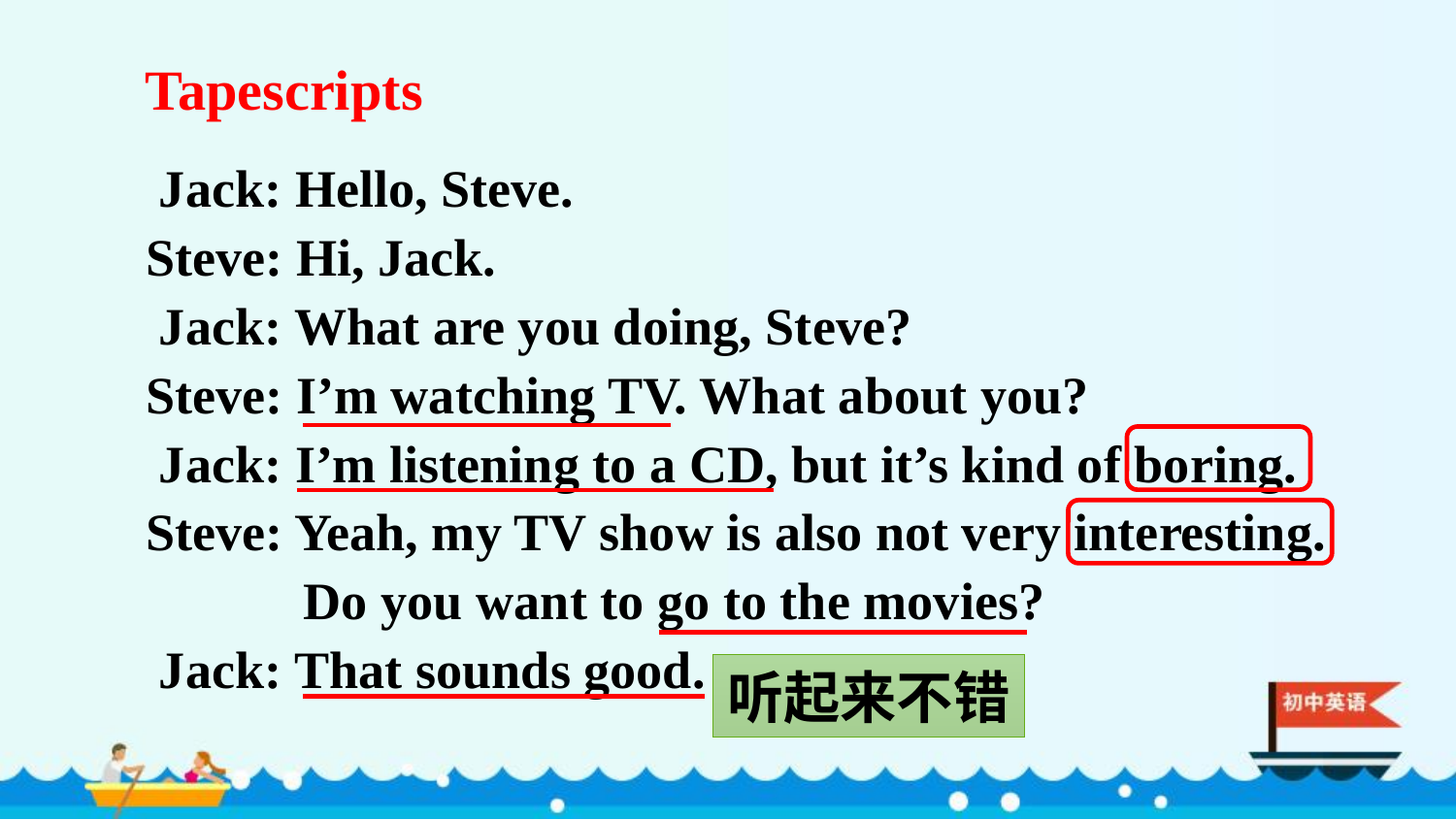

Tapescripts
 Jack: Hello, Steve.
Steve: Hi, Jack.
 Jack: What are you doing, Steve?
Steve: I’m watching TV. What about you?
 Jack: I’m listening to a CD, but it’s kind of boring.
Steve: Yeah, my TV show is also not very interesting.
            Do you want to go to the movies?
 Jack: That sounds good.

听起来不错